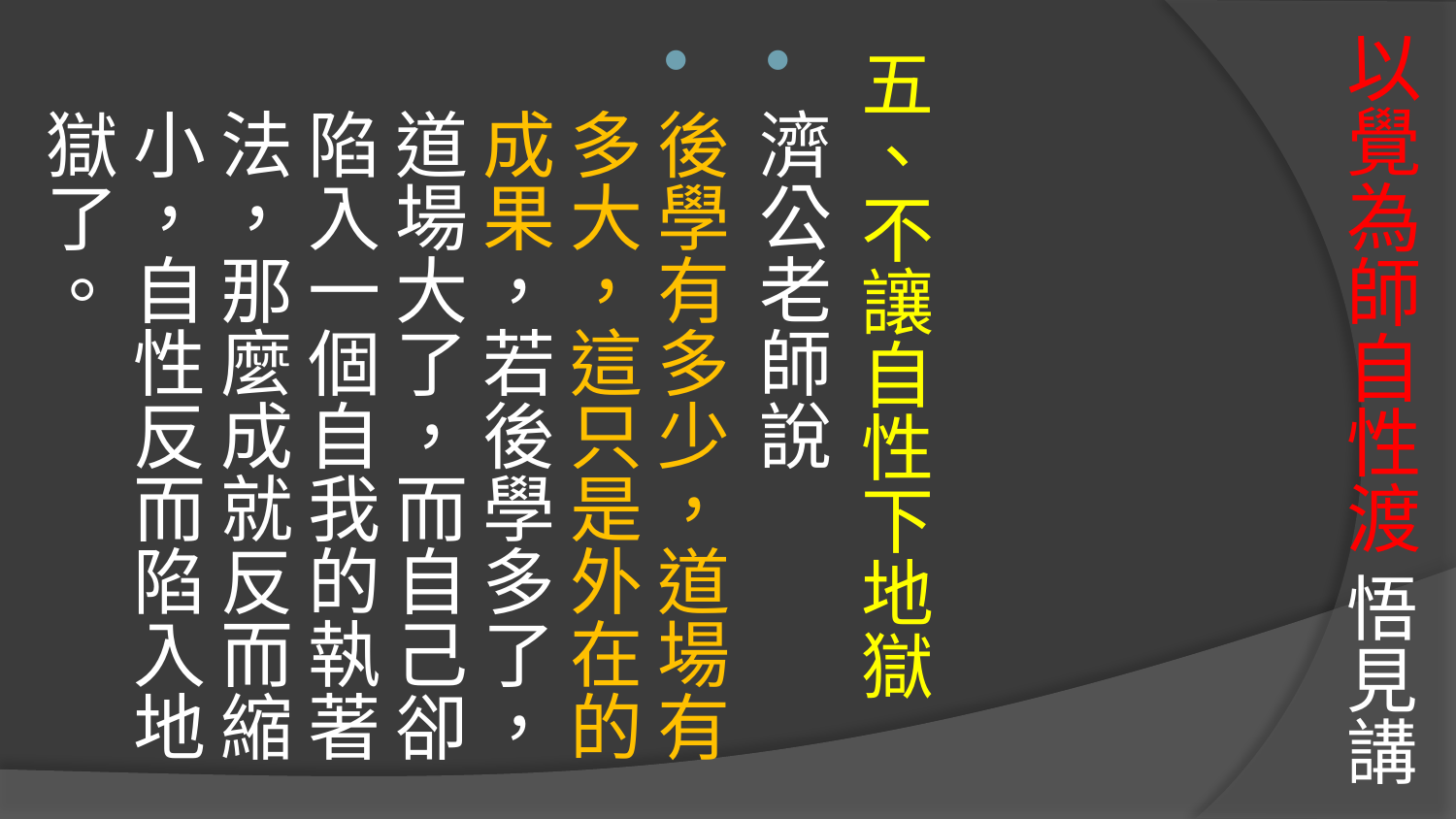

# 以覺為師自性渡 悟見講
五、不讓自性下地獄
濟公老師說
後學有多少，道場有多大，這只是外在的成果，若後學多了，道場大了，而自己卻陷入一個自我的執著法，那麼成就反而縮小，自性反而陷入地獄了。